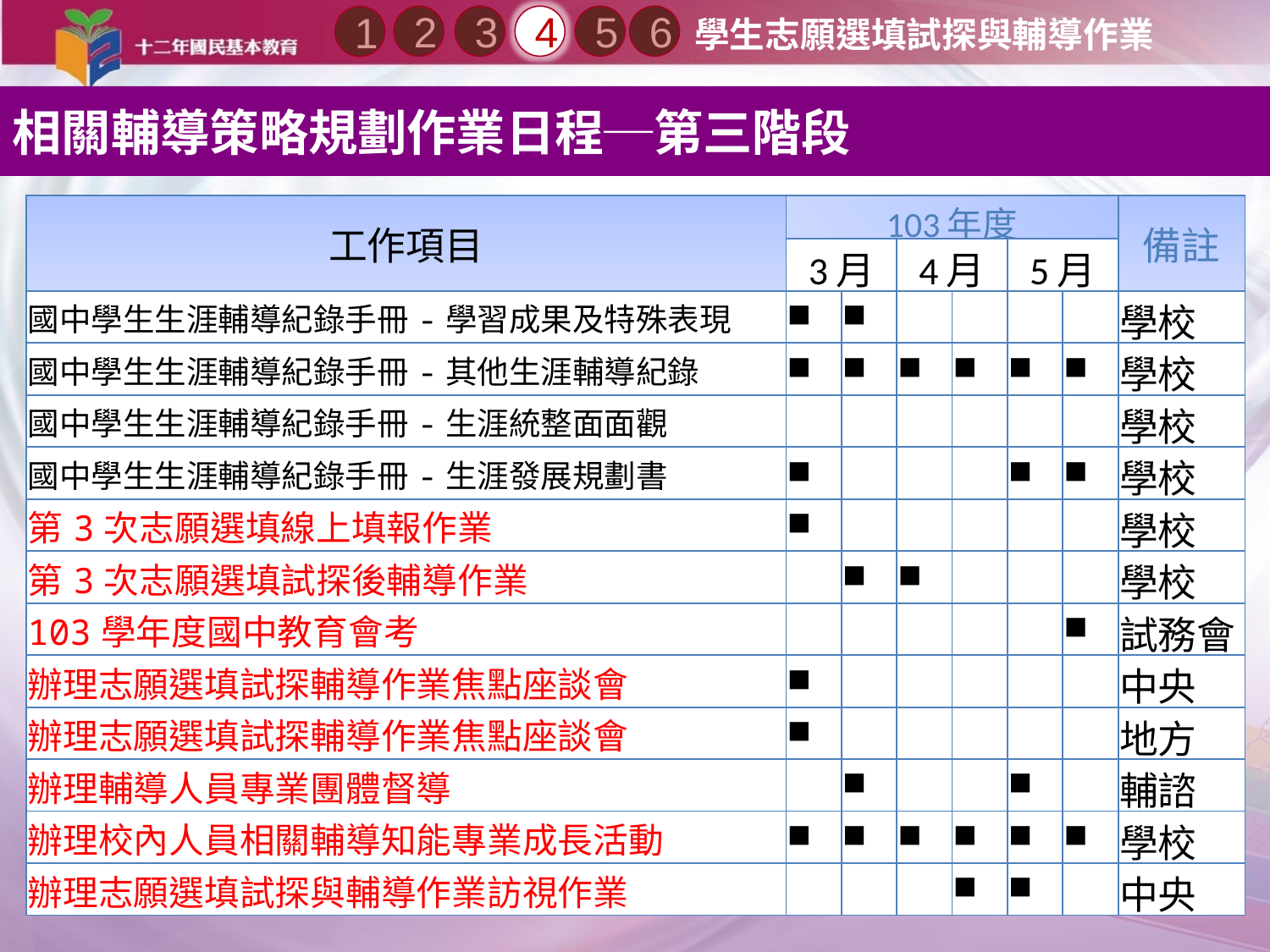

2
3
4
5
6
1
學生志願選填試探與輔導作業
相關輔導策略規劃作業日程─第三階段
| 工作項目 | 103年度 |  |  |  |  |  | 備註 |
| --- | --- | --- | --- | --- | --- | --- | --- |
|  | 3月 |  | 4月 |  | 5月 |  |  |
| 國中學生生涯輔導紀錄手冊-學習成果及特殊表現 | ■ | ■ |  |  |  |  | 學校 |
| 國中學生生涯輔導紀錄手冊-其他生涯輔導紀錄 | ■ | ■ | ■ | ■ | ■ | ■ | 學校 |
| 國中學生生涯輔導紀錄手冊-生涯統整面面觀 |  |  |  |  |  |  | 學校 |
| 國中學生生涯輔導紀錄手冊-生涯發展規劃書 | ■ |  |  |  | ■ | ■ | 學校 |
| 第3次志願選填線上填報作業 | ■ |  |  |  |  |  | 學校 |
| 第3次志願選填試探後輔導作業 |  | ■ | ■ |  |  |  | 學校 |
| 103學年度國中教育會考 |  |  |  |  |  | ■ | 試務會 |
| 辦理志願選填試探輔導作業焦點座談會 | ■ |  |  |  |  |  | 中央 |
| 辦理志願選填試探輔導作業焦點座談會 | ■ |  |  |  |  |  | 地方 |
| 辦理輔導人員專業團體督導 |  | ■ |  |  | ■ |  | 輔諮 |
| 辦理校內人員相關輔導知能專業成長活動 | ■ | ■ | ■ | ■ | ■ | ■ | 學校 |
| 辦理志願選填試探與輔導作業訪視作業 |  |  |  | ■ | ■ |  | 中央 |